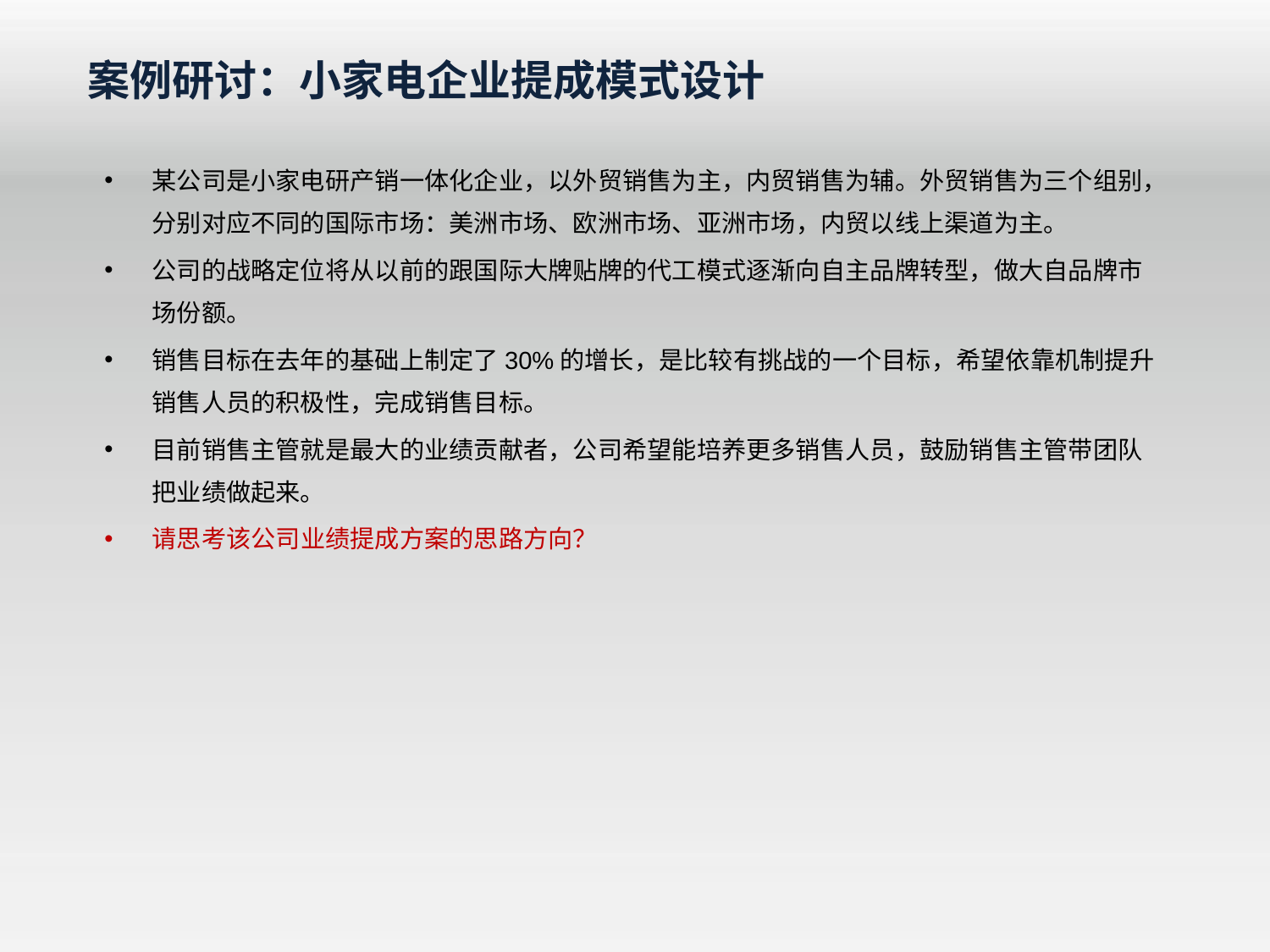

案例研讨：小家电企业提成模式设计
某公司是小家电研产销一体化企业，以外贸销售为主，内贸销售为辅。外贸销售为三个组别，分别对应不同的国际市场：美洲市场、欧洲市场、亚洲市场，内贸以线上渠道为主。
公司的战略定位将从以前的跟国际大牌贴牌的代工模式逐渐向自主品牌转型，做大自品牌市场份额。
销售目标在去年的基础上制定了30%的增长，是比较有挑战的一个目标，希望依靠机制提升销售人员的积极性，完成销售目标。
目前销售主管就是最大的业绩贡献者，公司希望能培养更多销售人员，鼓励销售主管带团队把业绩做起来。
请思考该公司业绩提成方案的思路方向？